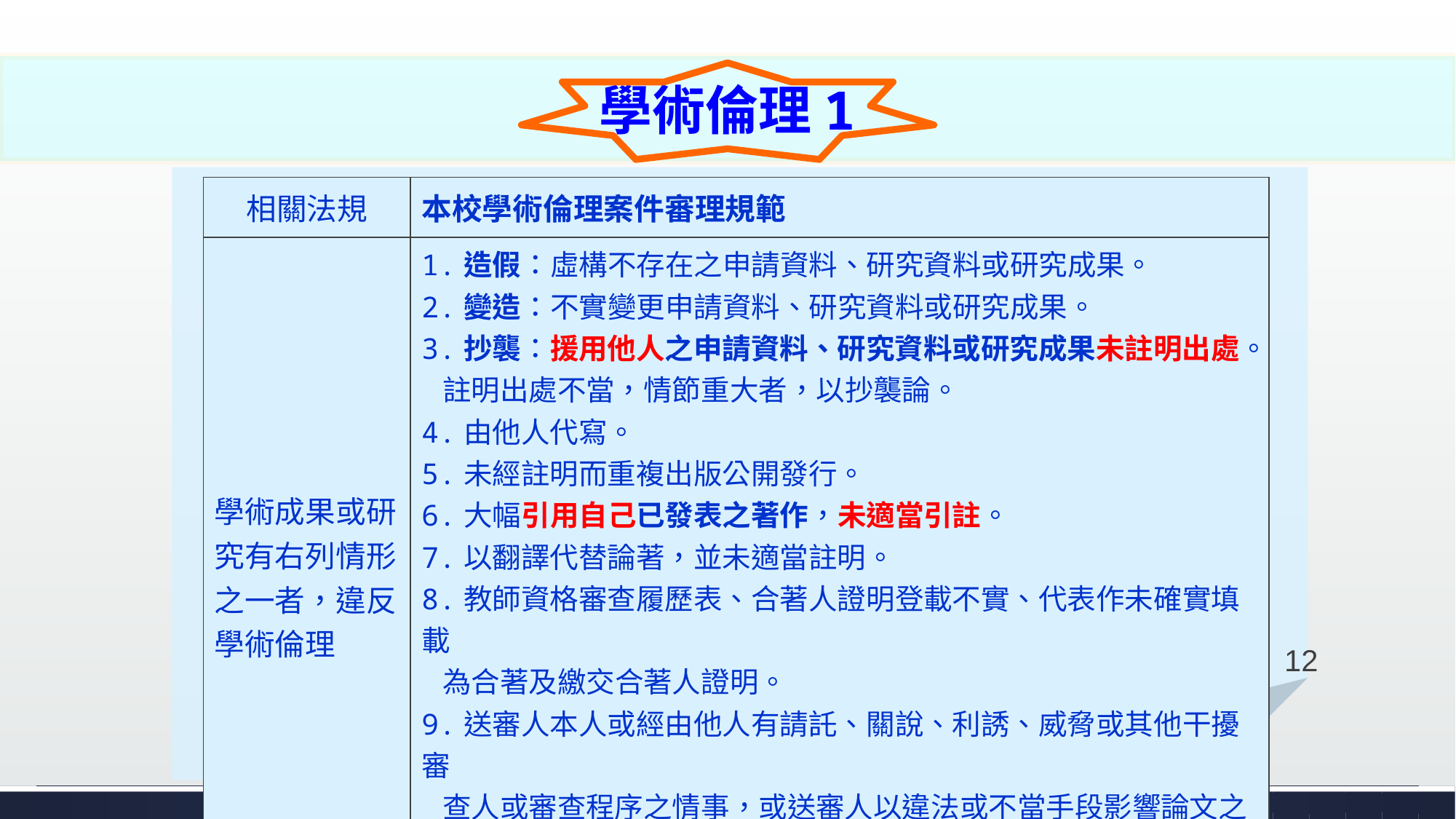

學術倫理1

| 相關法規 | 本校學術倫理案件審理規範 |
| --- | --- |
| 學術成果或研究有右列情形之一者，違反學術倫理 | 1.造假：虛構不存在之申請資料、研究資料或研究成果。 2.變造：不實變更申請資料、研究資料或研究成果。 3.抄襲：援用他人之申請資料、研究資料或研究成果未註明出處。 註明出處不當，情節重大者，以抄襲論。 4.由他人代寫。 5.未經註明而重複出版公開發行。 6.大幅引用自己已發表之著作，未適當引註。 7.以翻譯代替論著，並未適當註明。 8.教師資格審查履歷表、合著人證明登載不實、代表作未確實填載 為合著及繳交合著人證明。 9.送審人本人或經由他人有請託、關說、利誘、威脅或其他干擾審 查人或審查程序之情事，或送審人以違法或不當手段影響論文之 審查。 10.其他違反學術倫理行為。 |

#
12